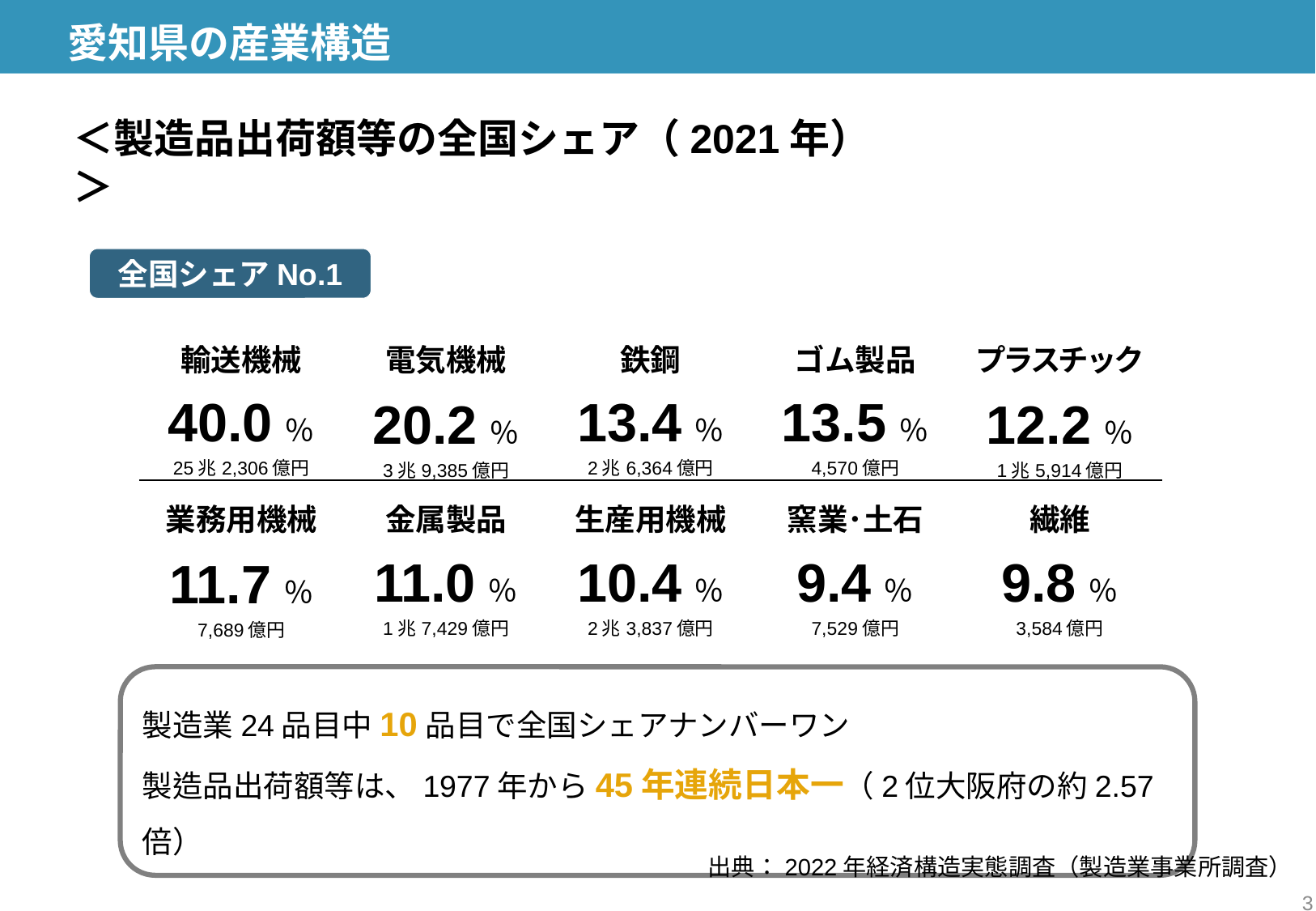

# 愛知県の産業構造
＜製造品出荷額等の全国シェア（2021年）＞
全国シェアNo.1
| 輸送機械 40.0％ 25兆2,306億円 | 電気機械 20.2％ 3兆9,385億円 | 鉄鋼 13.4％ 2兆6,364億円 | ゴム製品 13.5％ 4,570億円 | プラスチック 12.2％ 1兆5,914億円 |
| --- | --- | --- | --- | --- |
| 業務用機械 11.7％ 7,689億円 | 金属製品 11.0％ 1兆7,429億円 | 生産用機械 10.4％ 2兆3,837億円 | 窯業･土石 9.4％ 7,529億円 | 繊維 9.8％ 3,584億円 |
製造業24品目中10品目で全国シェアナンバーワン
製造品出荷額等は、1977年から45年連続日本一（2位大阪府の約2.57倍）
出典：2022年経済構造実態調査（製造業事業所調査）